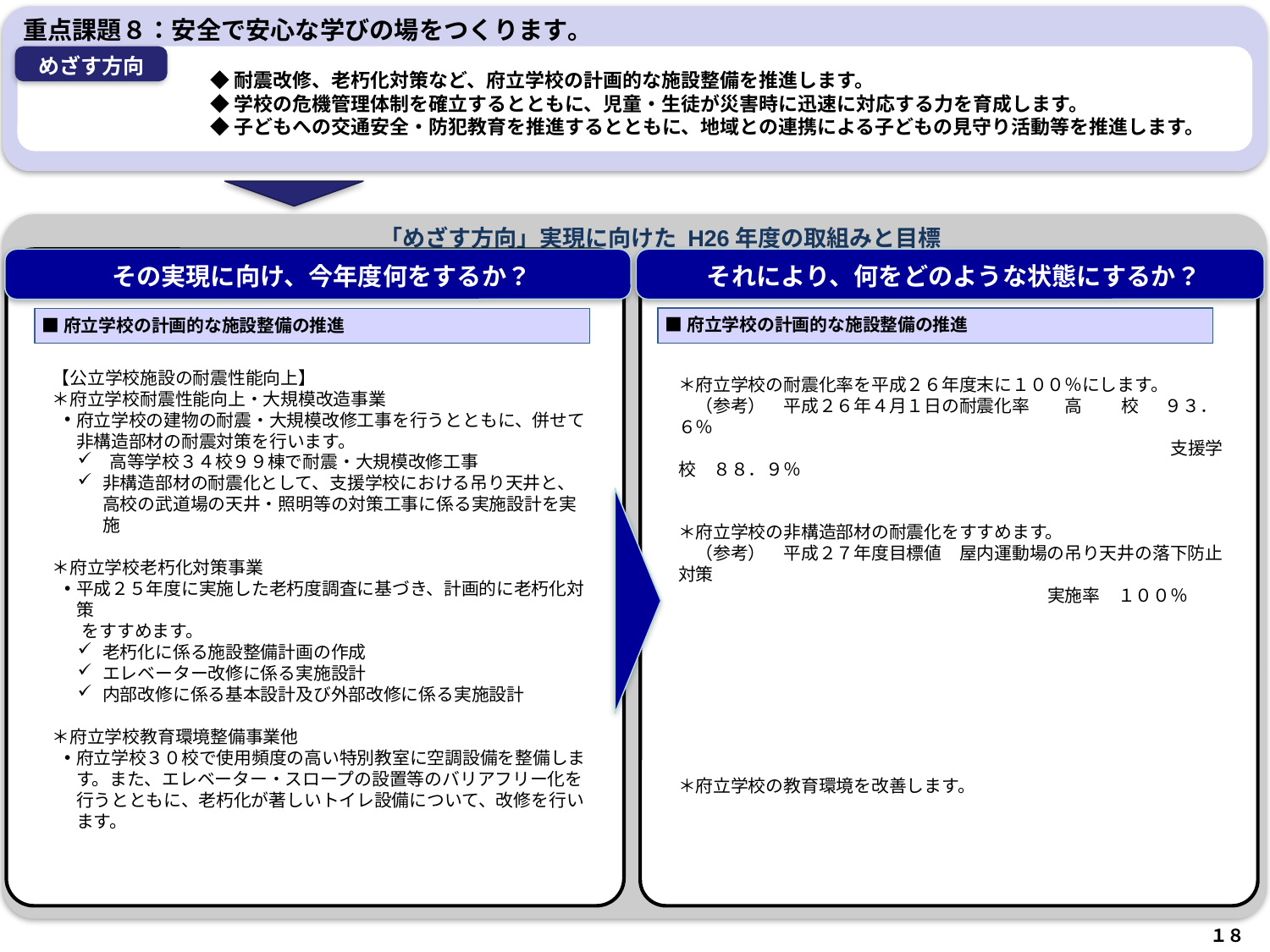

重点課題８：安全で安心な学びの場をつくります。
めざす方向
◆耐震改修、老朽化対策など、府立学校の計画的な施設整備を推進します。
◆学校の危機管理体制を確立するとともに、児童・生徒が災害時に迅速に対応する力を育成します。
◆子どもへの交通安全・防犯教育を推進するとともに、地域との連携による子どもの見守り活動等を推進します。

　　 「めざす方向」実現に向けた H26年度の取組みと目標

その実現に向け、今年度何をするか？
それにより、何をどのような状態にするか？

■府立学校の計画的な施設整備の推進
■府立学校の計画的な施設整備の推進
【公立学校施設の耐震性能向上】
＊府立学校耐震性能向上・大規模改造事業
府立学校の建物の耐震・大規模改修工事を行うとともに、併せて非構造部材の耐震対策を行います。
　高等学校３４校９９棟で耐震・大規模改修工事
非構造部材の耐震化として、支援学校における吊り天井と、高校の武道場の天井・照明等の対策工事に係る実施設計を実施

＊府立学校老朽化対策事業
平成２５年度に実施した老朽度調査に基づき、計画的に老朽化対策
　をすすめます。
老朽化に係る施設整備計画の作成
エレベーター改修に係る実施設計
内部改修に係る基本設計及び外部改修に係る実施設計

＊府立学校教育環境整備事業他
府立学校３０校で使用頻度の高い特別教室に空調設備を整備します。また、エレベーター・スロープの設置等のバリアフリー化を行うとともに、老朽化が著しいトイレ設備について、改修を行います。

＊府立学校の耐震化率を平成２６年度末に１００％にします。
　（参考）　平成２６年４月１日の耐震化率　　高 　　校　  ９３．６％
　　　　　　　　　　　　　　　　　　　　　　　　　　　　支援学校　８８．９％

＊府立学校の非構造部材の耐震化をすすめます。
　（参考）　平成２７年度目標値　屋内運動場の吊り天井の落下防止対策
　　　　　　　　　　　　　　　　　　　　　実施率　１００％

＊府立学校の教育環境を改善します。

１８